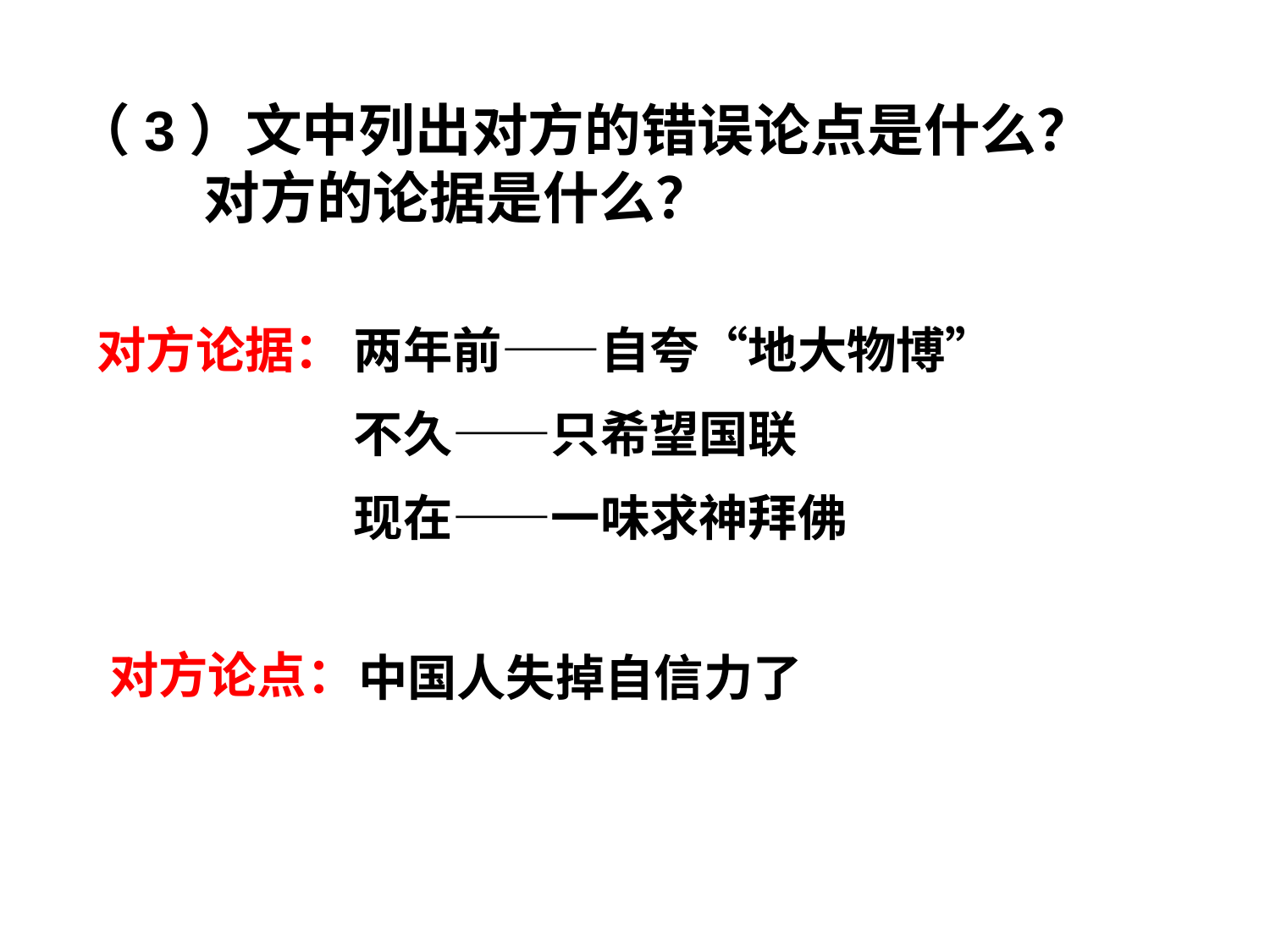

（3）文中列出对方的错误论点是什么？
         对方的论据是什么？
两年前——自夸“地大物博”
不久——只希望国联
现在——一味求神拜佛
对方论据：
对方论点：
中国人失掉自信力了